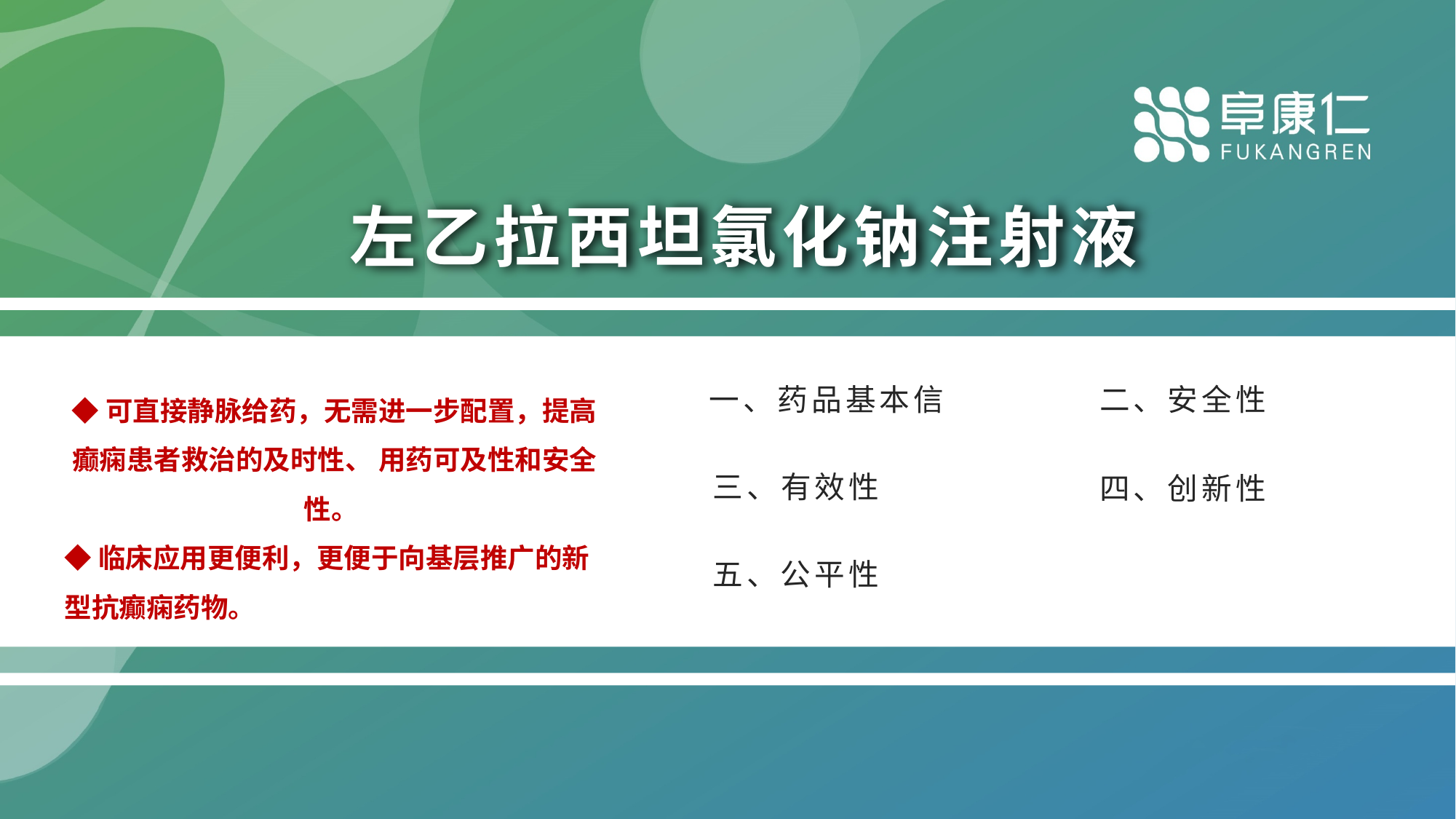

左乙拉西坦氯化钠注射液

◆可直接静脉给药，无需进一步配置，提高癫痫患者救治的及时性、 用药可及性和安全性。
◆临床应用更便利，更便于向基层推广的新型抗癫痫药物。
     一、药品基本信
二、安全性
     三、有效性
四、创新性
     五、公平性